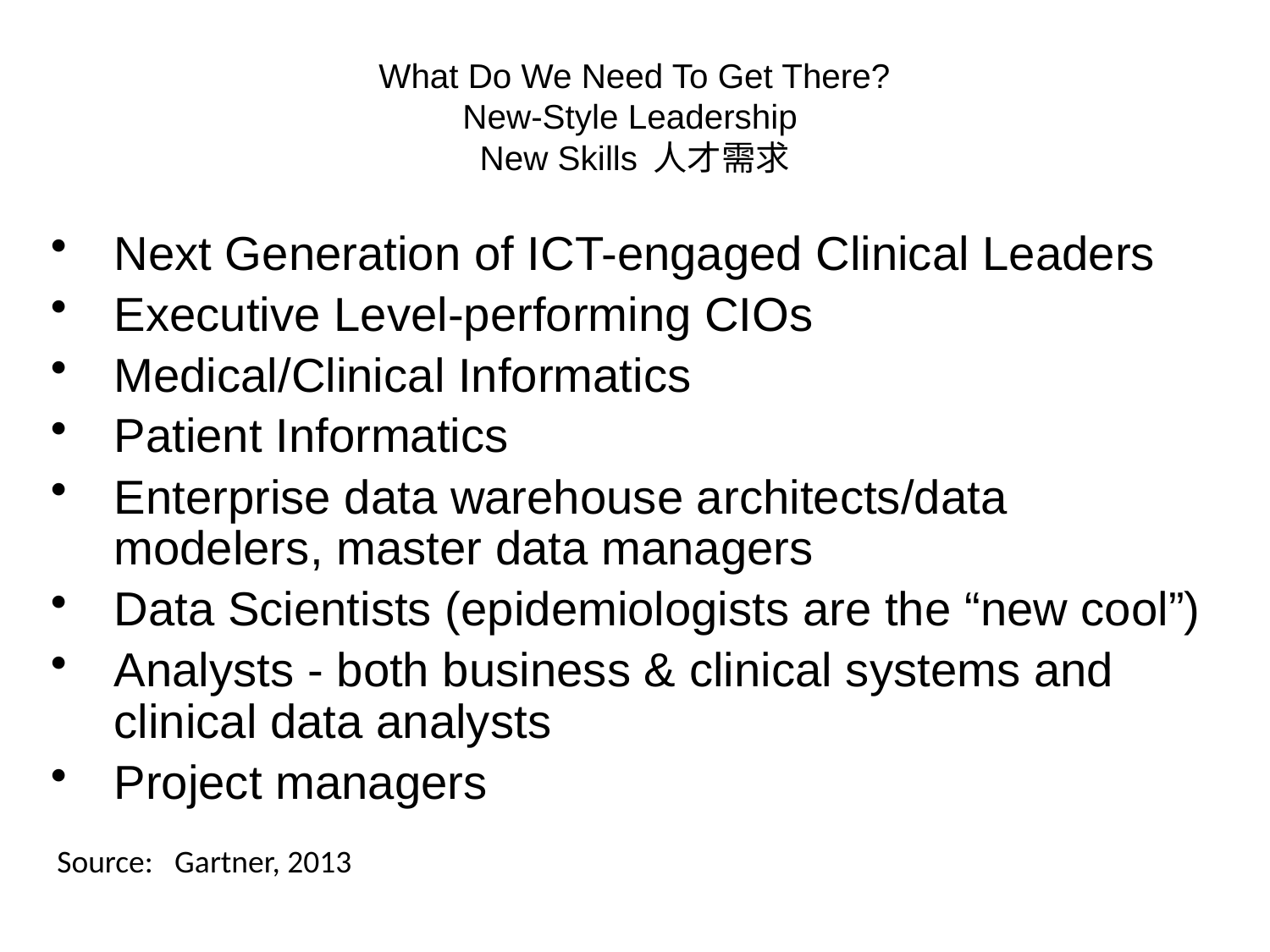

What Do We Need To Get There?
New-Style Leadership
New Skills 人才需求
Next Generation of ICT-engaged Clinical Leaders
Executive Level-performing CIOs
Medical/Clinical Informatics
Patient Informatics
Enterprise data warehouse architects/data modelers, master data managers
Data Scientists (epidemiologists are the “new cool”)
Analysts - both business & clinical systems and clinical data analysts
Project managers

Source:   Gartner, 2013